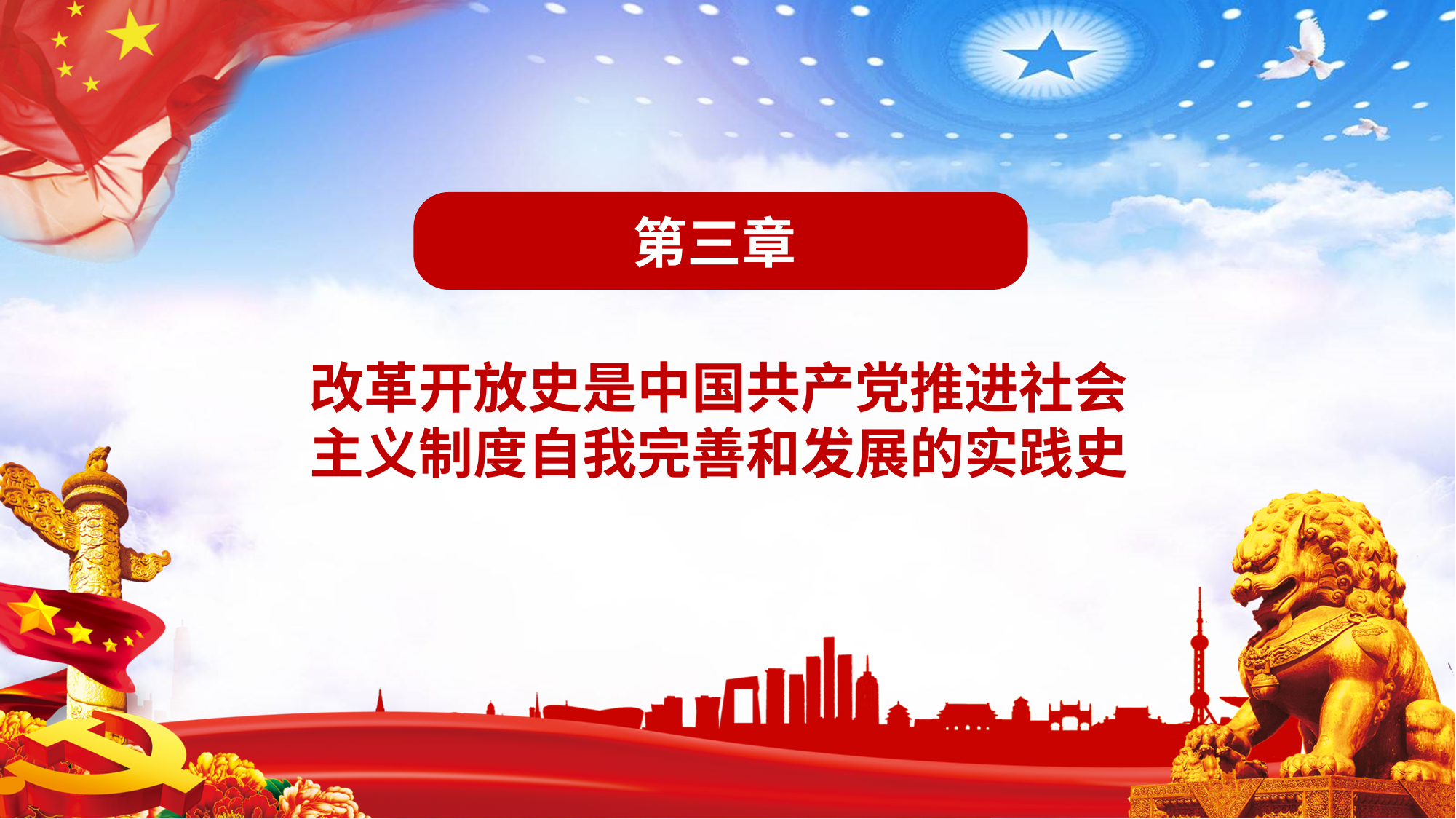

第三章
改革开放史是中国共产党推进社会
主义制度自我完善和发展的实践史